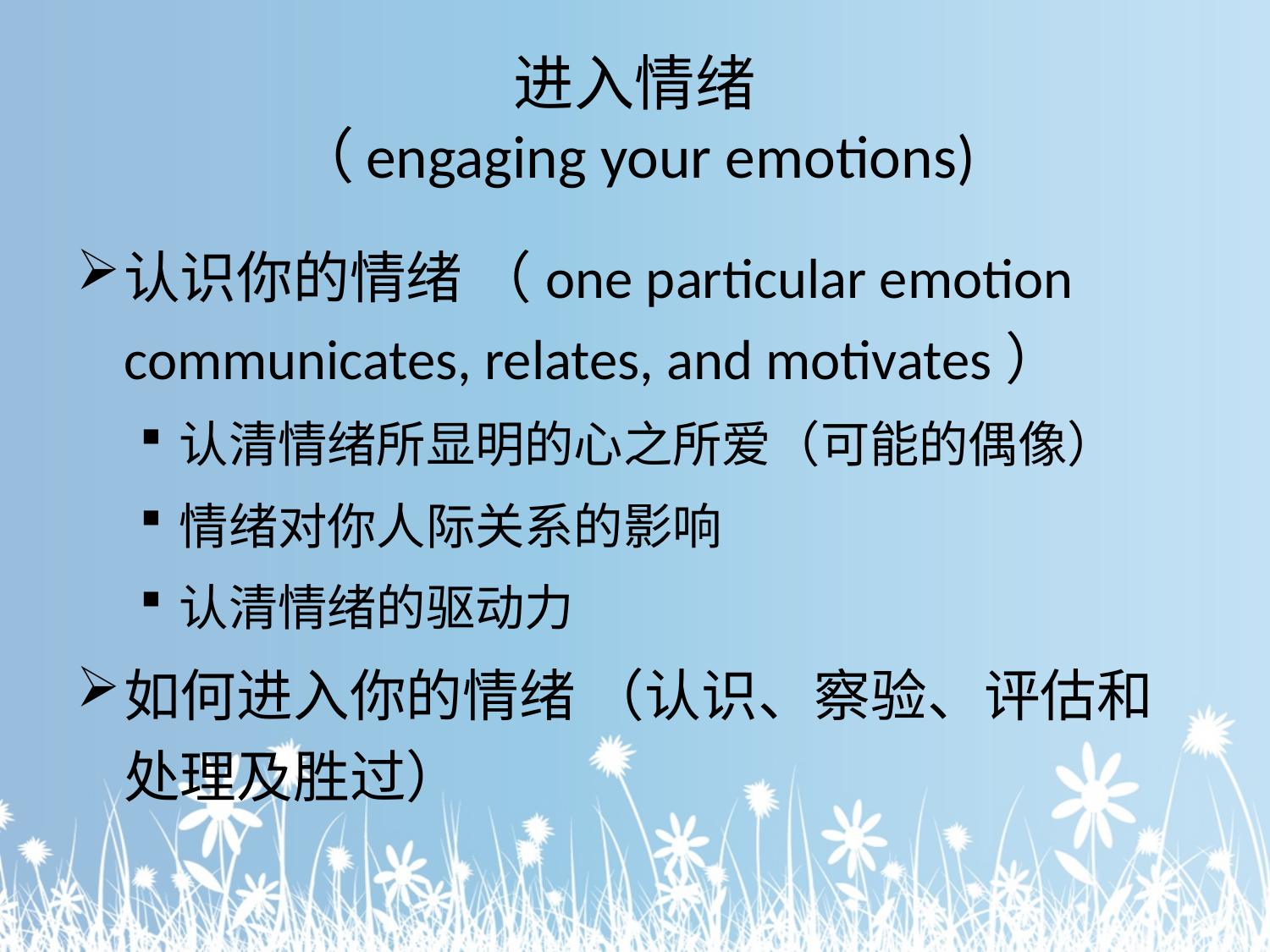

# 进入情绪 （engaging your emotions)
认识你的情绪 （one particular emotion communicates, relates, and motivates）
认清情绪所显明的心之所爱（可能的偶像）
情绪对你人际关系的影响
认清情绪的驱动力
如何进入你的情绪 （认识、察验、评估和处理及胜过）